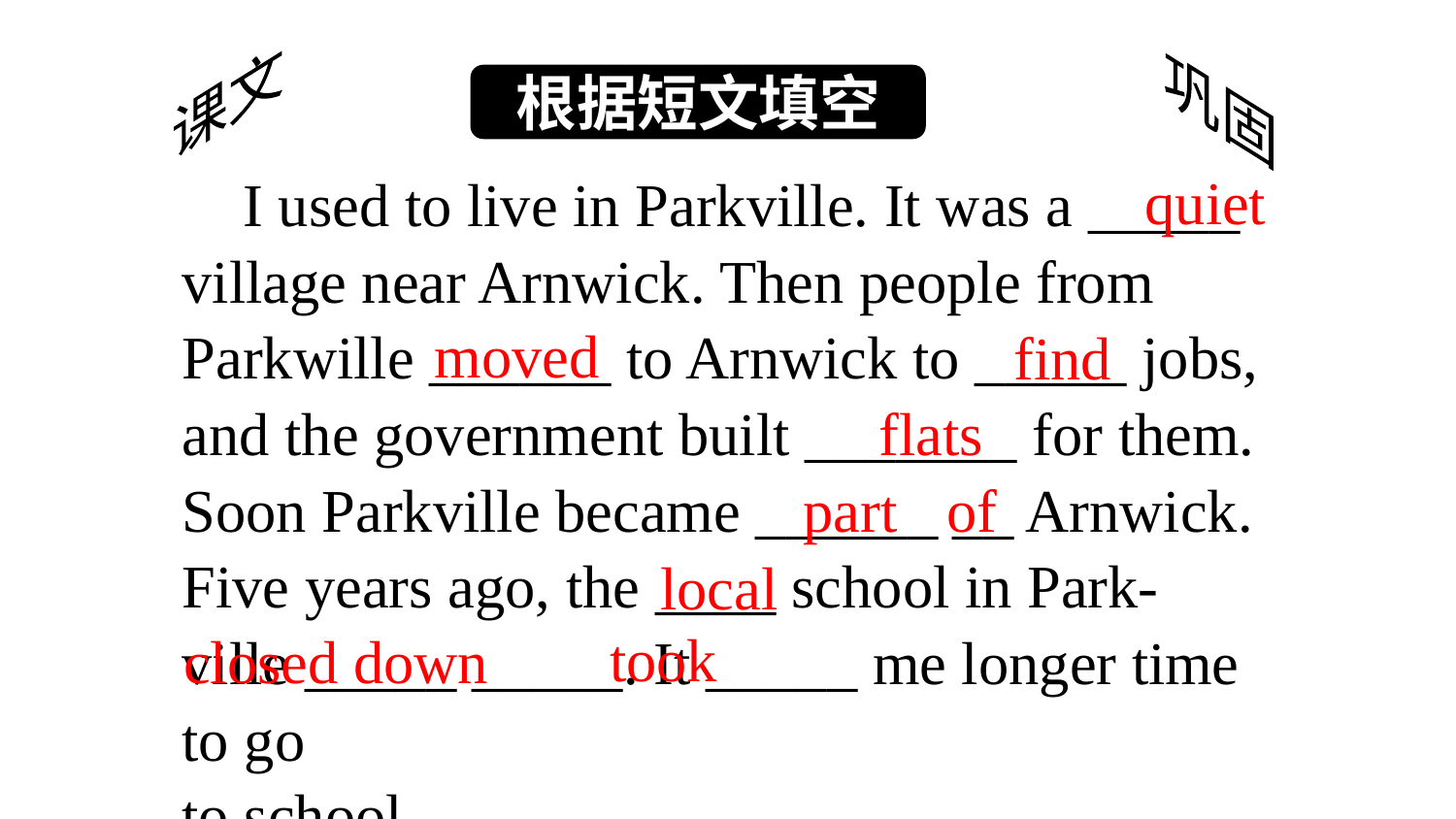

课文
巩固

根据短文填空
    I used to live in Parkville. It was a _____ village near Arnwick. Then people from Parkwille ______ to Arnwick to _____ jobs,
and the government built _______ for them.
Soon Parkville became ______ __ Arnwick.
Five years ago, the ____ school in Park-ville _____ _____. It _____ me longer time to go
to school.
quiet
moved
find
flats
part
of
local
took
closed down